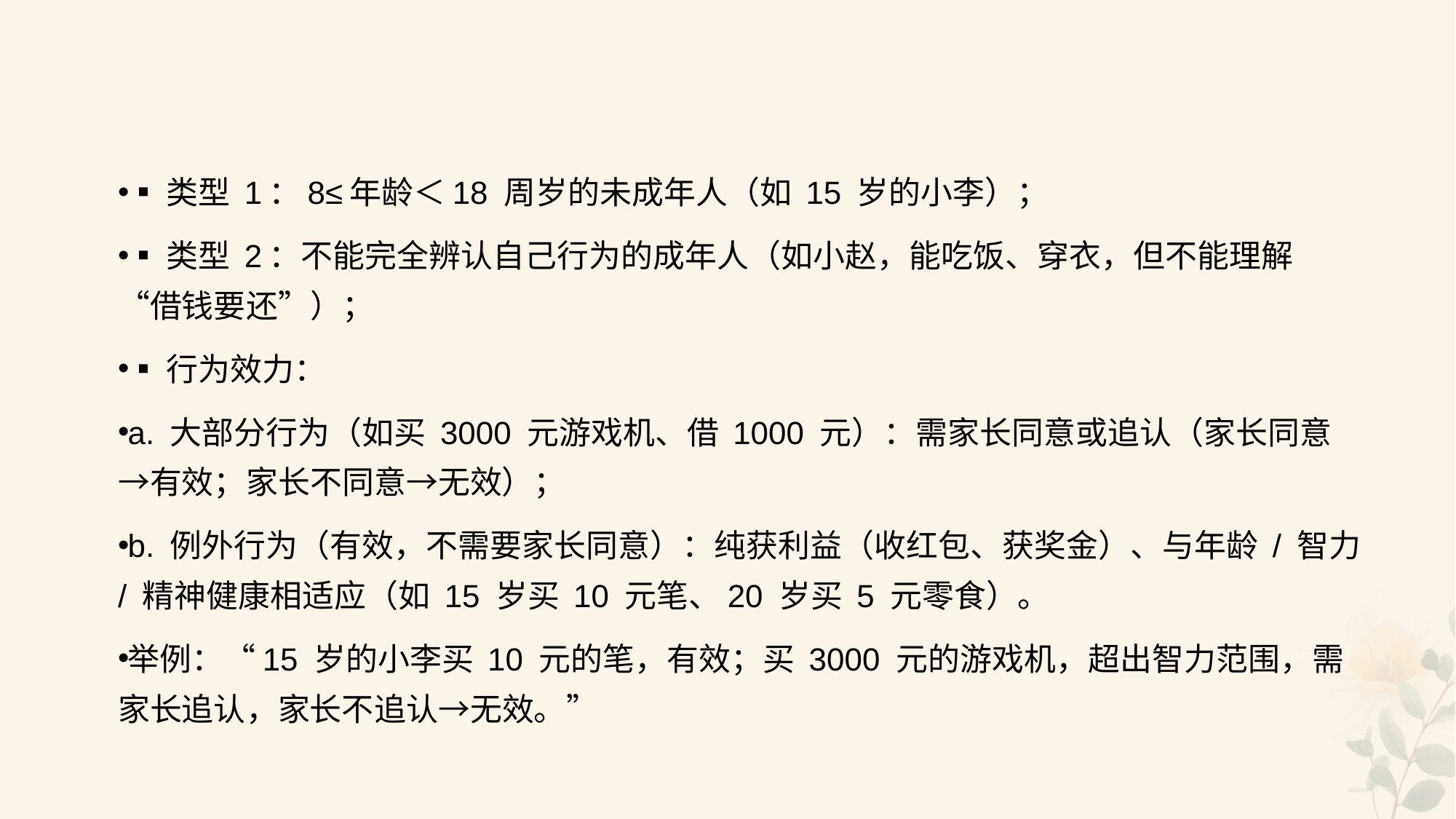

#
▪类型 1：8≤年龄＜18 周岁的未成年人（如 15 岁的小李）；
▪类型 2：不能完全辨认自己行为的成年人（如小赵，能吃饭、穿衣，但不能理解 “借钱要还”）；
▪行为效力：
a. 大部分行为（如买 3000 元游戏机、借 1000 元）：需家长同意或追认（家长同意→有效；家长不同意→无效）；
b. 例外行为（有效，不需要家长同意）：纯获利益（收红包、获奖金）、与年龄 / 智力 / 精神健康相适应（如 15 岁买 10 元笔、20 岁买 5 元零食）。
举例：“15 岁的小李买 10 元的笔，有效；买 3000 元的游戏机，超出智力范围，需家长追认，家长不追认→无效。”